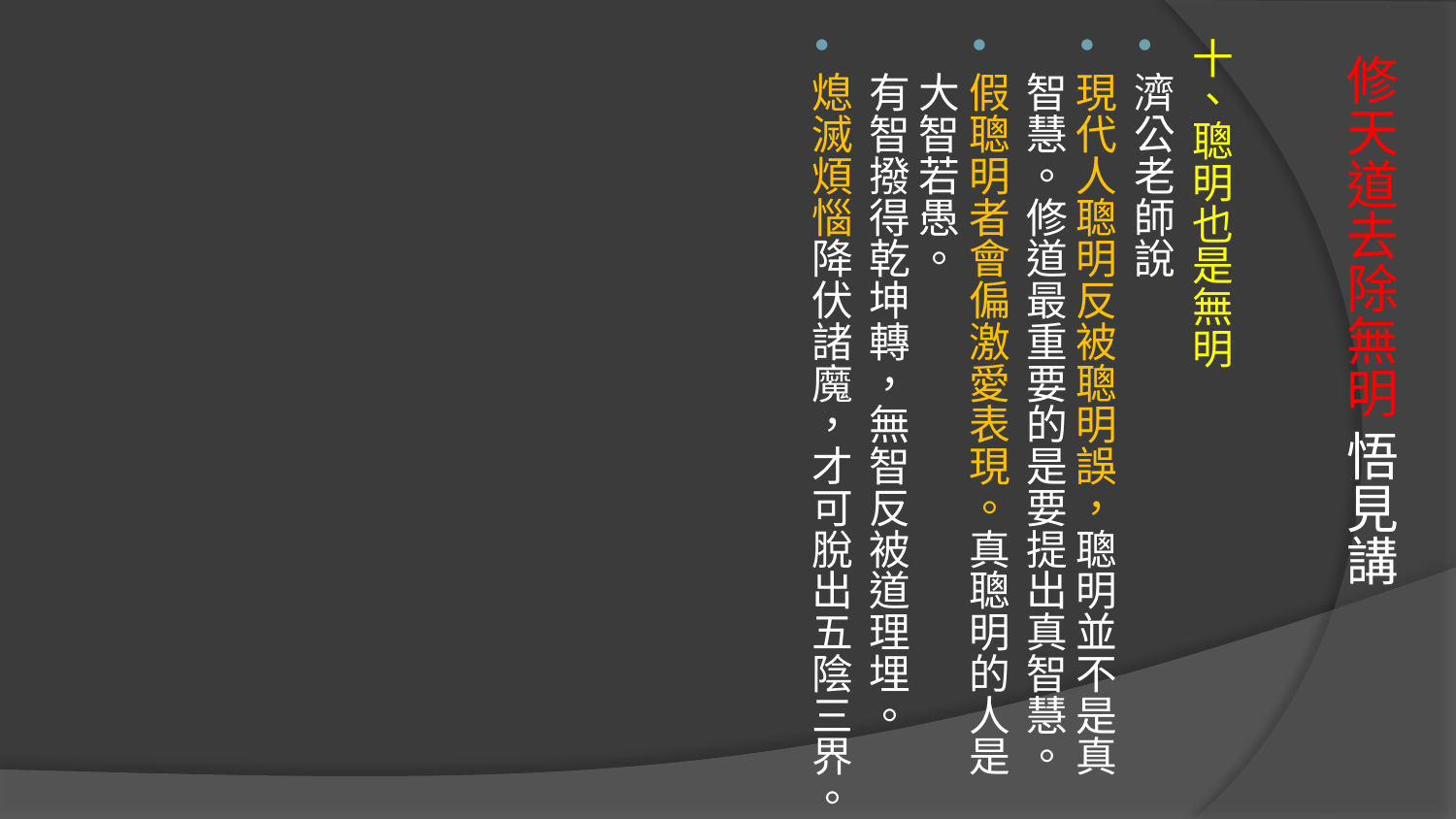

十、聰明也是無明
濟公老師說
現代人聰明反被聰明誤，聰明並不是真智慧。修道最重要的是要提出真智慧。
假聰明者會偏激愛表現。真聰明的人是大智若愚。
有智撥得乾坤轉，無智反被道理埋。
熄滅煩惱降伏諸魔，才可脫出五陰三界。

# 修天道去除無明 悟見講